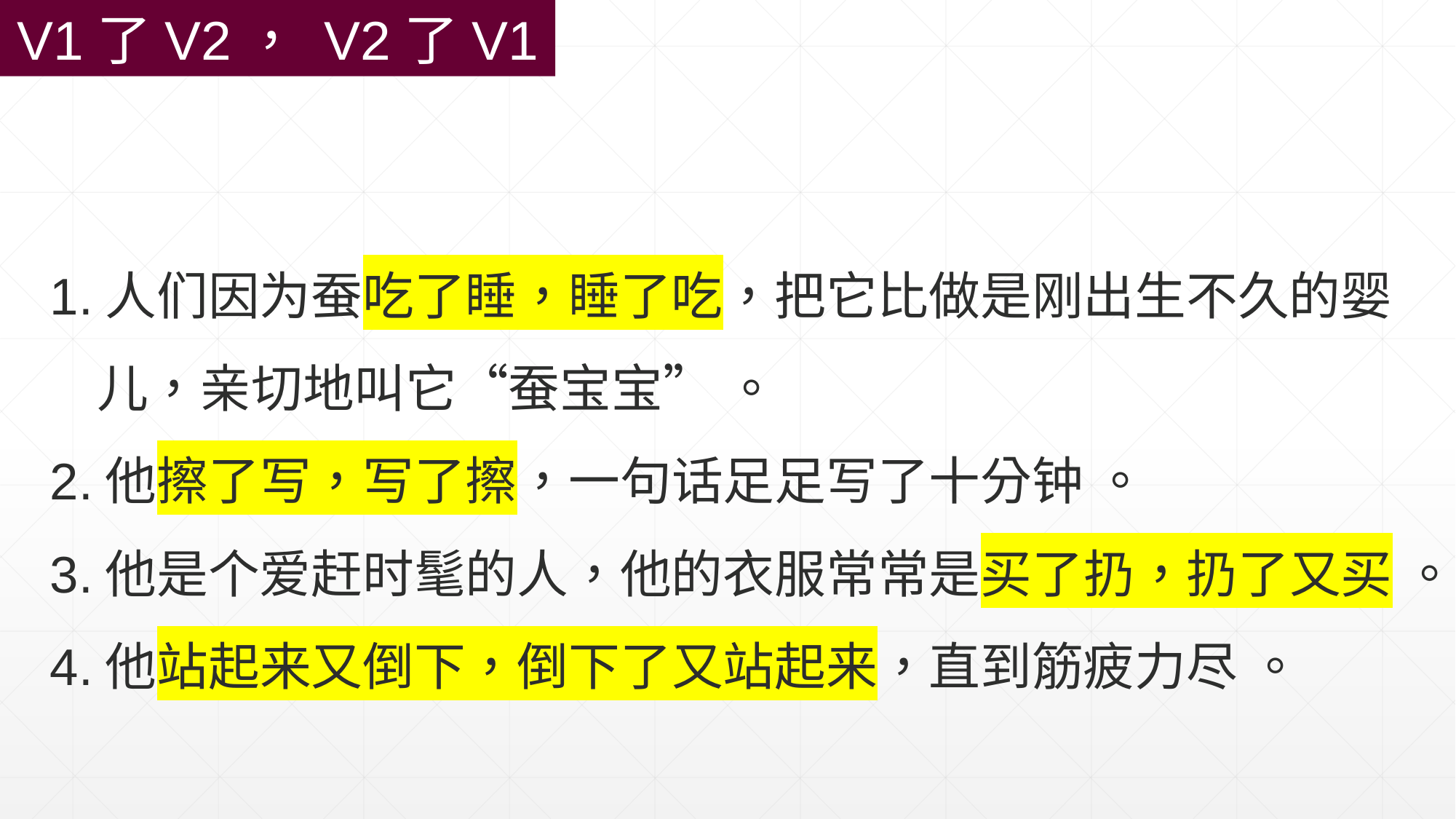

V1了V2， V2了V1
|  |
| --- |
1.人们因为蚕吃了睡，睡了吃，把它比做是刚出生不久的婴
   儿，亲切地叫它“蚕宝宝” 。
2.他擦了写，写了擦，一句话足足写了十分钟 。
3.他是个爱赶时髦的人，他的衣服常常是买了扔，扔了又买 。
4.他站起来又倒下，倒下了又站起来，直到筋疲力尽 。